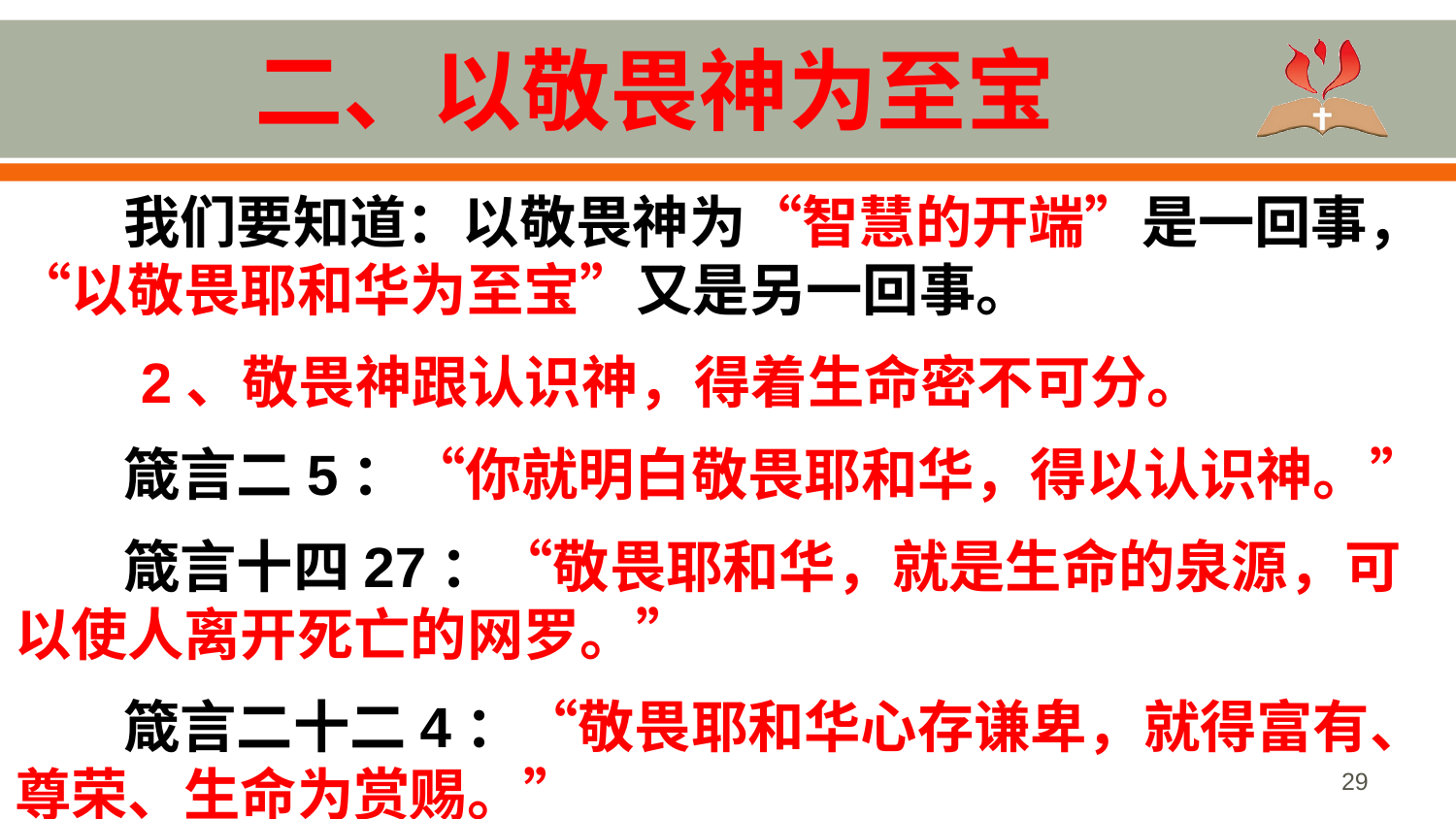

# 二、以敬畏神为至宝
我们要知道：以敬畏神为“智慧的开端”是一回事，“以敬畏耶和华为至宝”又是另一回事。
        2、敬畏神跟认识神，得着生命密不可分。
箴言二5：“你就明白敬畏耶和华，得以认识神。”
箴言十四27：“敬畏耶和华，就是生命的泉源，可以使人离开死亡的网罗。”
箴言二十二4：“敬畏耶和华心存谦卑，就得富有、尊荣、生命为赏赐。”

29